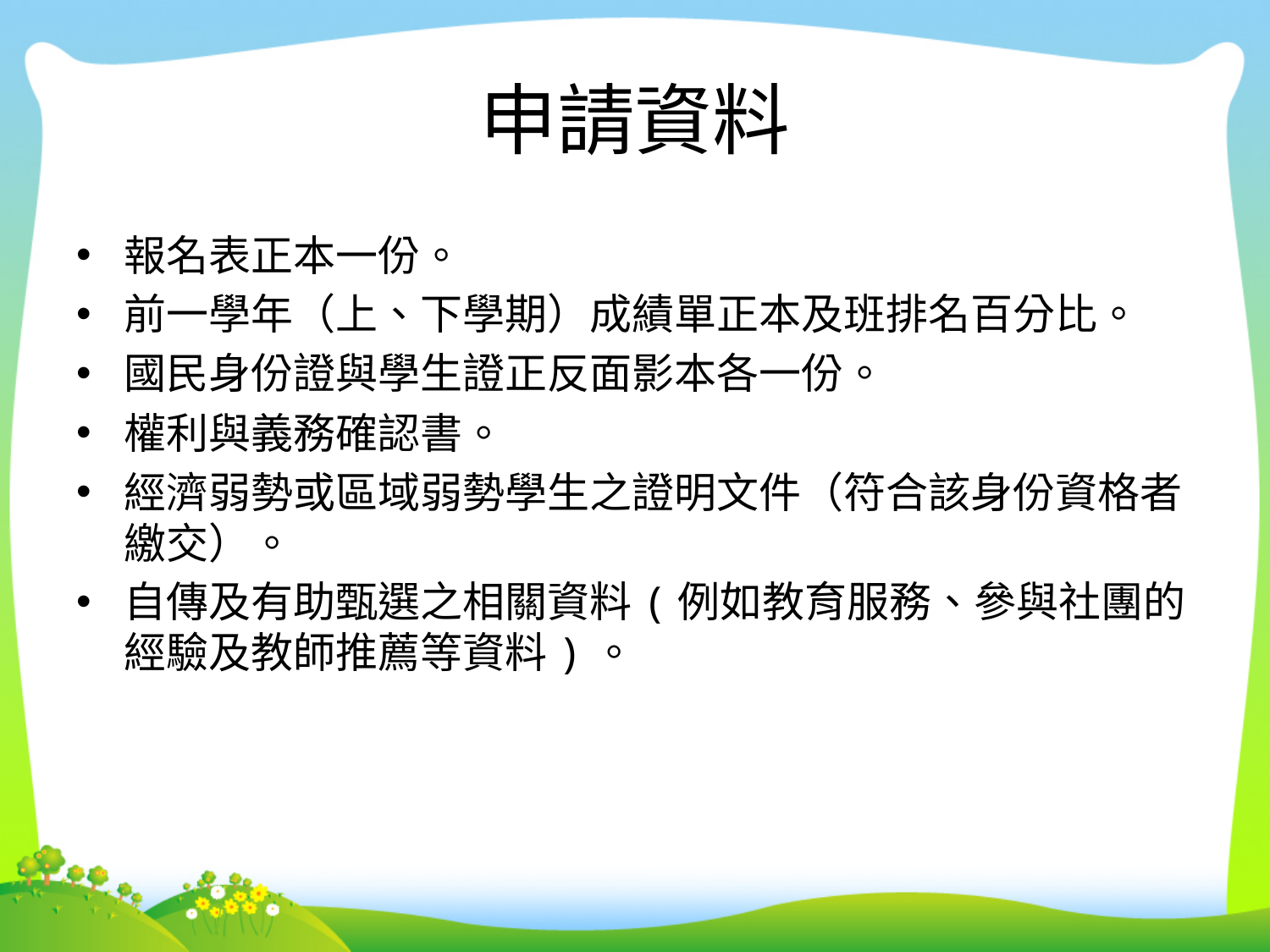

# 申請資料
報名表正本一份。
前一學年（上、下學期）成績單正本及班排名百分比。
國民身份證與學生證正反面影本各一份。
權利與義務確認書。
經濟弱勢或區域弱勢學生之證明文件（符合該身份資格者繳交）。
自傳及有助甄選之相關資料(例如教育服務、參與社團的經驗及教師推薦等資料)。